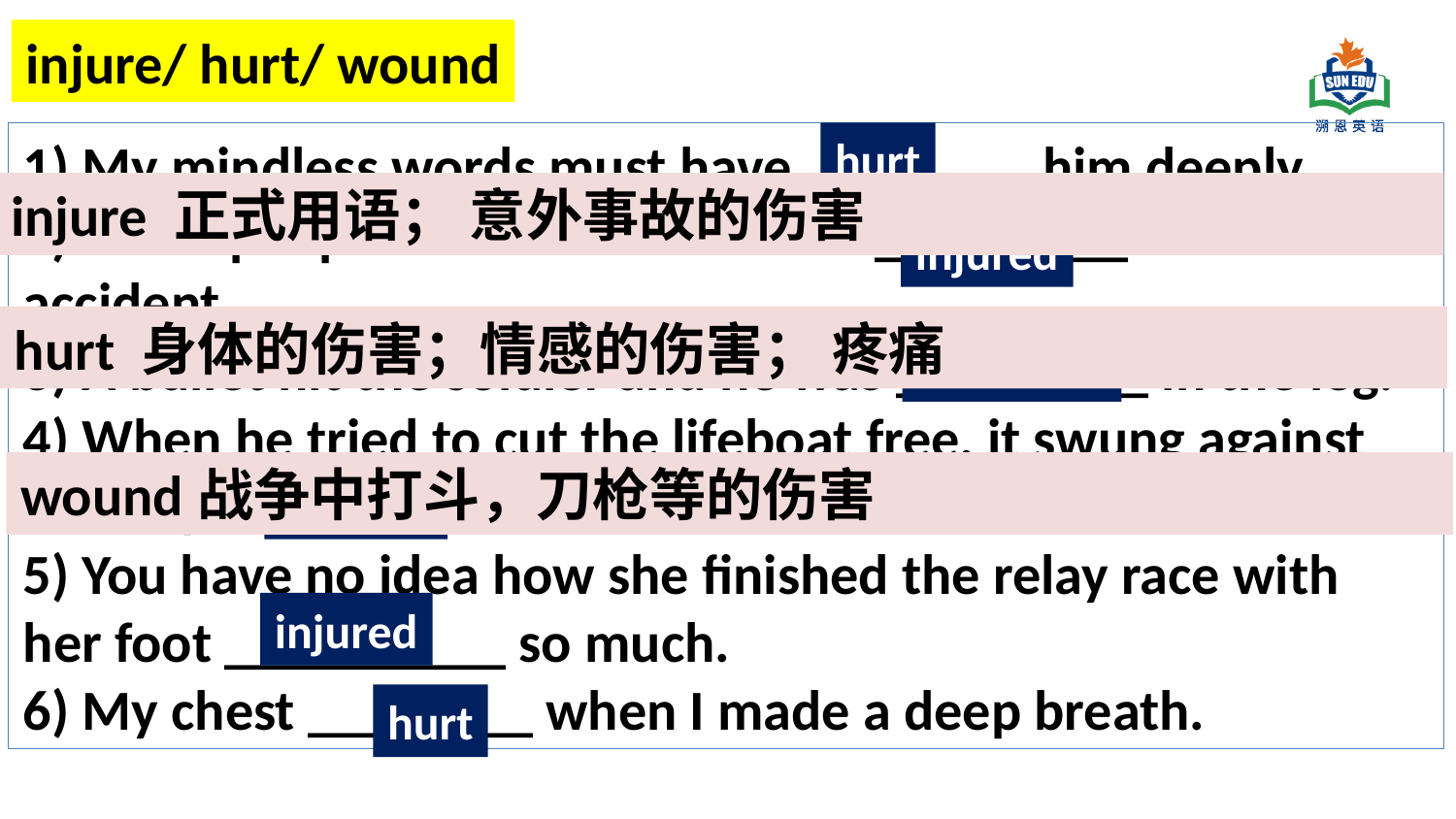

injure/ hurt/ wound
hurt
1) My mindless words must have ________ him deeply.
2) Three people were killed and five _________ in the
accident.
3) A bullet hit the soldier and he was _________ in the leg.
4) When he tried to cut the lifeboat free, it swung against the ship, __________ his hand and arm.
5) You have no idea how she finished the relay race with her foot __________ so much.
6) My chest ________ when I made a deep breath.
injure 正式用语； 意外事故的伤害
injured
hurt 身体的伤害；情感的伤害； 疼痛
wounded
wound战争中打斗，刀枪等的伤害
injuring
injured
hurt